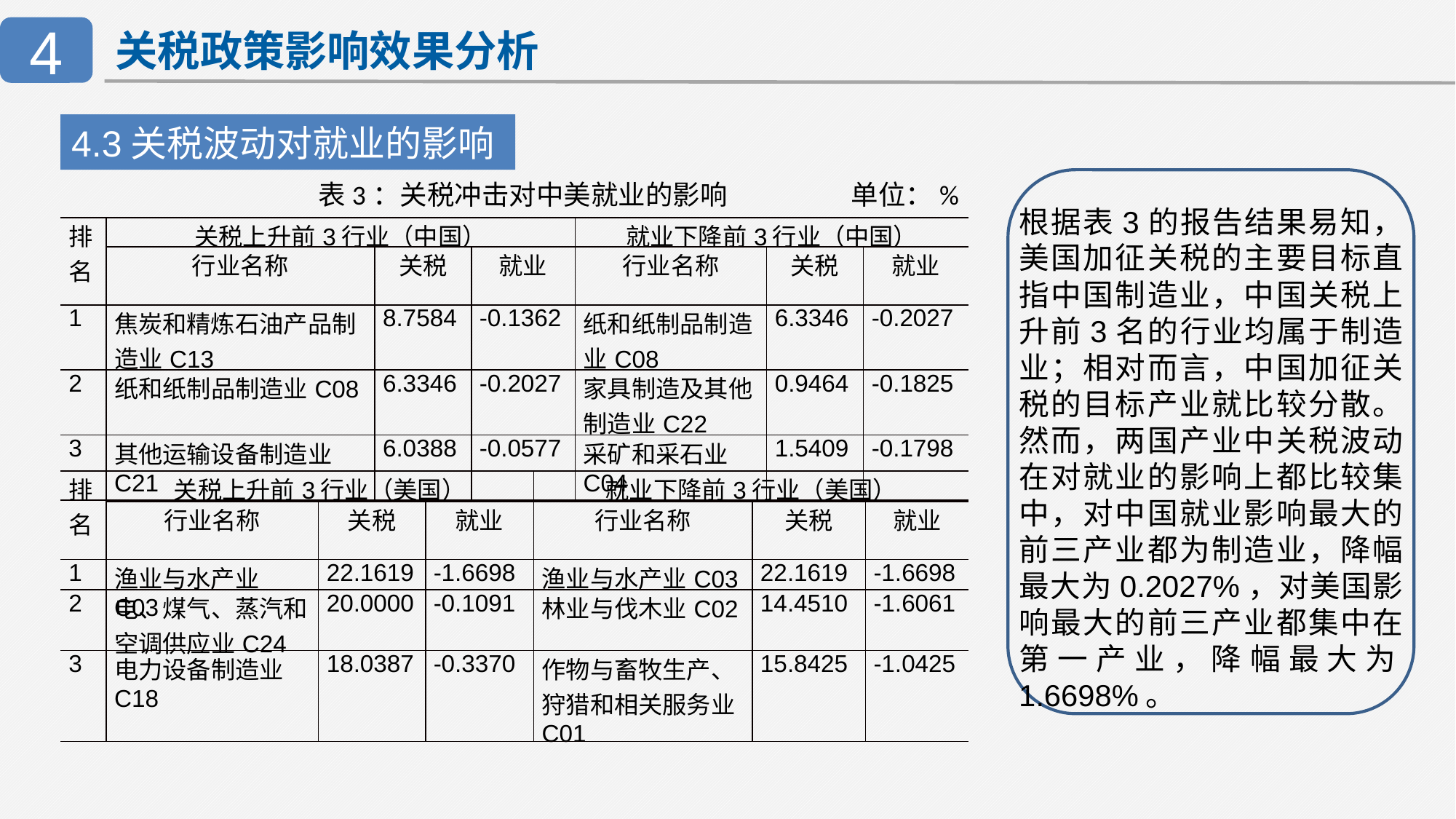

4
关税政策影响效果分析
4.3关税波动对就业的影响

表3：关税冲击对中美就业的影响                    单位：%
根据表3的报告结果易知，美国加征关税的主要目标直指中国制造业，中国关税上升前3名的行业均属于制造业；相对而言，中国加征关税的目标产业就比较分散。然而，两国产业中关税波动在对就业的影响上都比较集中，对中国就业影响最大的前三产业都为制造业，降幅最大为0.2027%，对美国影响最大的前三产业都集中在第一产业，降幅最大为1.6698%。
| 排名 | 关税上升前3行业（中国） |  |  | 就业下降前3行业（中国） |  |  |
| --- | --- | --- | --- | --- | --- | --- |
|  | 行业名称 | 关税 | 就业 | 行业名称 | 关税 | 就业 |
| 1 | 焦炭和精炼石油产品制造业C13 | 8.7584 | -0.1362 | 纸和纸制品制造业C08 | 6.3346 | -0.2027 |
| 2 | 纸和纸制品制造业C08 | 6.3346 | -0.2027 | 家具制造及其他制造业C22 | 0.9464 | -0.1825 |
| 3 | 其他运输设备制造业C21 | 6.0388 | -0.0577 | 采矿和采石业C04 | 1.5409 | -0.1798 |

| 排名 | 关税上升前3行业（美国） |  |  | 就业下降前3行业（美国） |  |  |
| --- | --- | --- | --- | --- | --- | --- |
|  | 行业名称 | 关税 | 就业 | 行业名称 | 关税 | 就业 |
| 1 | 渔业与水产业C03 | 22.1619 | -1.6698 | 渔业与水产业C03 | 22.1619 | -1.6698 |
| 2 | 电、煤气、蒸汽和空调供应业C24 | 20.0000 | -0.1091 | 林业与伐木业C02 | 14.4510 | -1.6061 |
| 3 | 电力设备制造业C18 | 18.0387 | -0.3370 | 作物与畜牧生产、狩猎和相关服务业C01 | 15.8425 | -1.0425 |